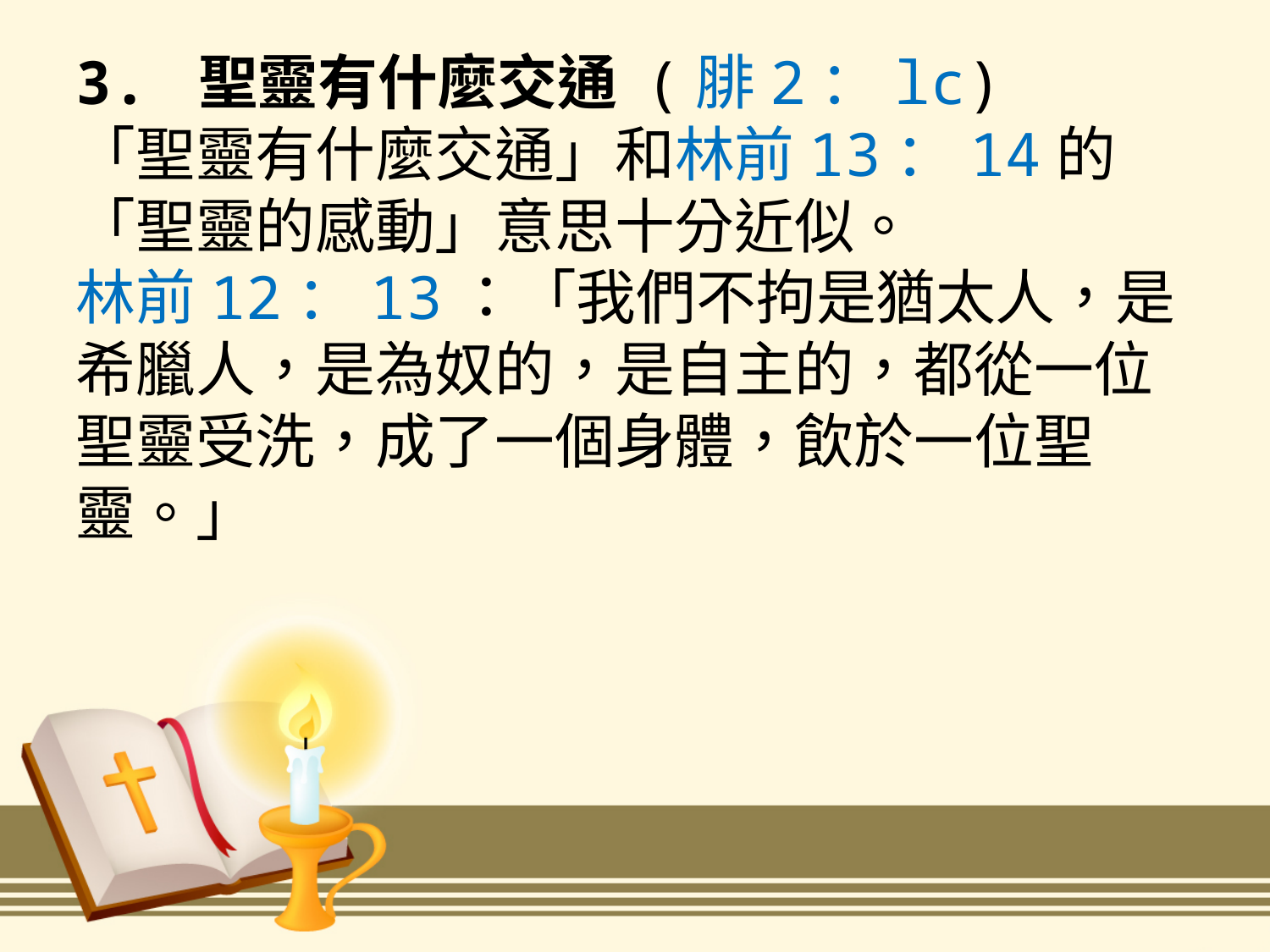

# 3. 聖靈有什麼交通 (腓2：lc) 「聖靈有什麼交通」和林前13：14的「聖靈的感動」意思十分近似。 林前12：13：「我們不拘是猶太人，是希臘人，是為奴的，是自主的，都從一位聖靈受洗，成了一個身體，飲於一位聖靈。」